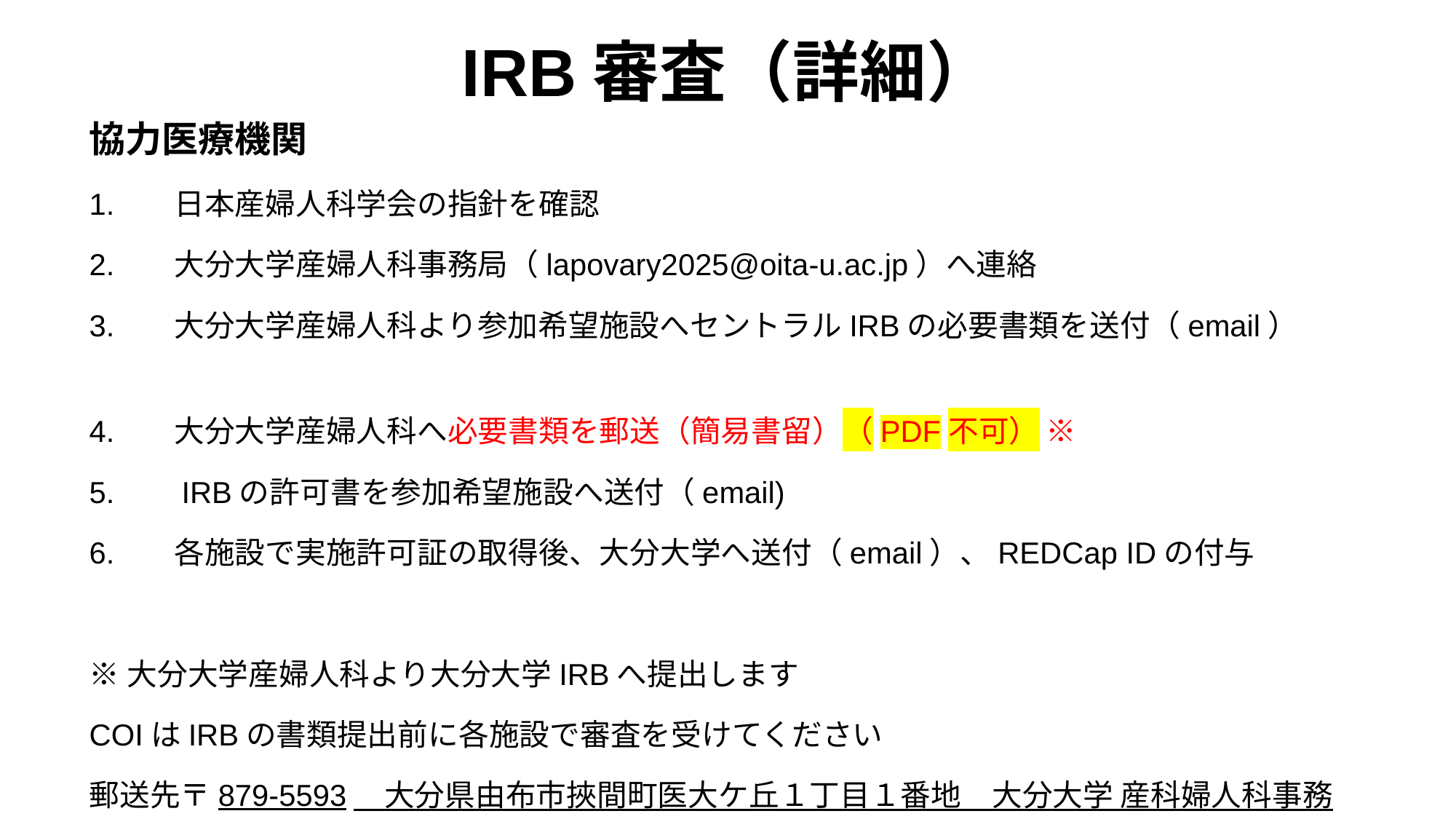

# IRB審査（詳細）
協力医療機関
　日本産婦人科学会の指針を確認
　大分大学産婦人科事務局（lapovary2025@oita-u.ac.jp）へ連絡
　大分大学産婦人科より参加希望施設へセントラルIRBの必要書類を送付（email）
　大分大学産婦人科へ必要書類を郵送（簡易書留）（PDF不可） ※
　IRBの許可書を参加希望施設へ送付（email)
　各施設で実施許可証の取得後、大分大学へ送付（email）、REDCap IDの付与

※大分大学産婦人科より大分大学IRBへ提出します
COIはIRBの書類提出前に各施設で審査を受けてください
郵送先〒879-5593　大分県由布市挾間町医大ケ丘１丁目１番地　大分大学 産科婦人科事務